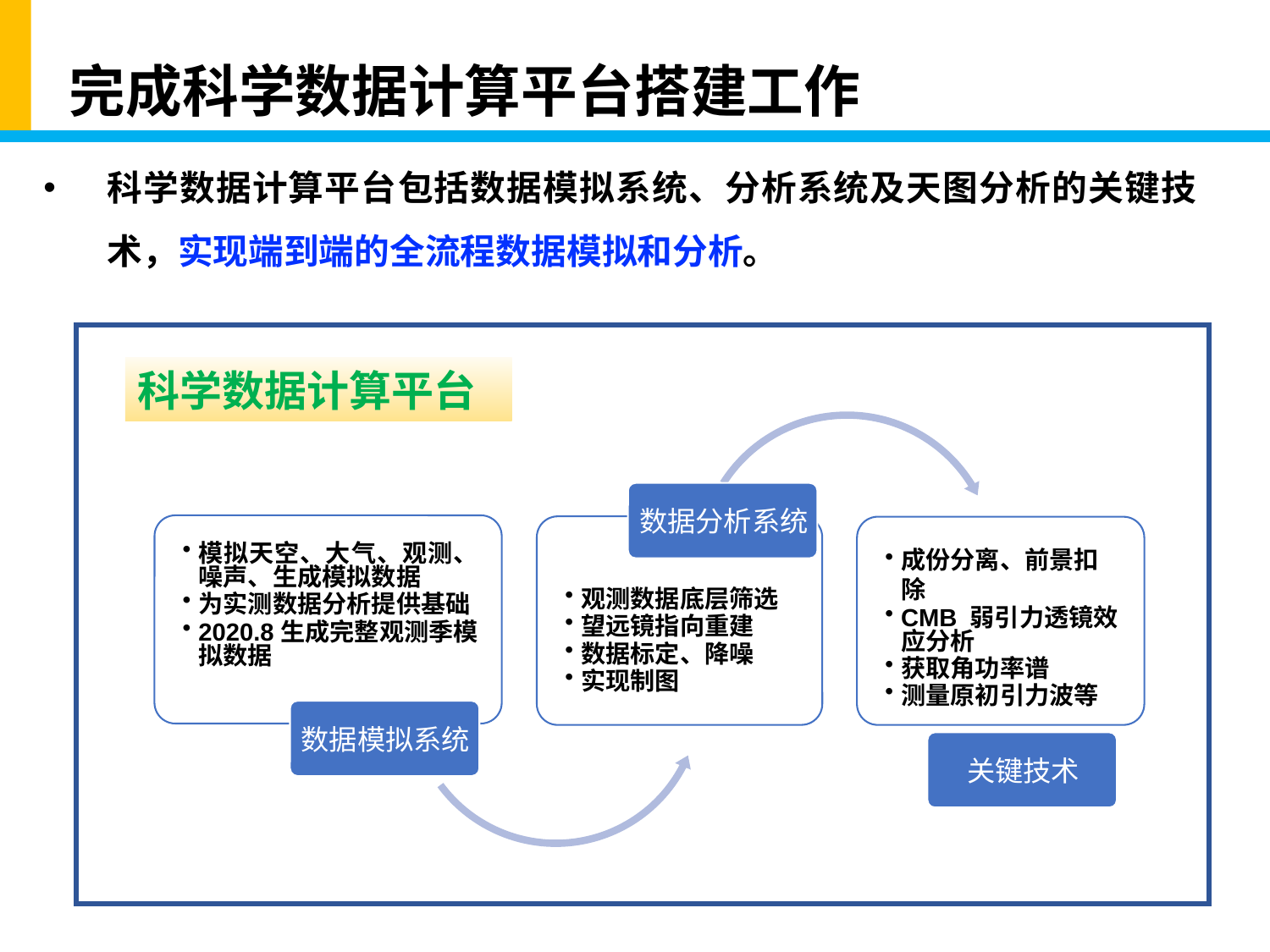

完成科学数据计算平台搭建工作

科学数据计算平台包括数据模拟系统、分析系统及天图分析的关键技术，实现端到端的全流程数据模拟和分析。

科学数据计算平台
模拟天空、大气、观测、噪声、生成模拟数据
为实测数据分析提供基础
2020.8生成完整观测季模拟数据
数据模拟系统
观测数据底层筛选
望远镜指向重建
数据标定、降噪
实现制图
数据分析系统
成份分离、前景扣除
CMB 弱引力透镜效应分析
获取角功率谱
测量原初引力波等
关键技术